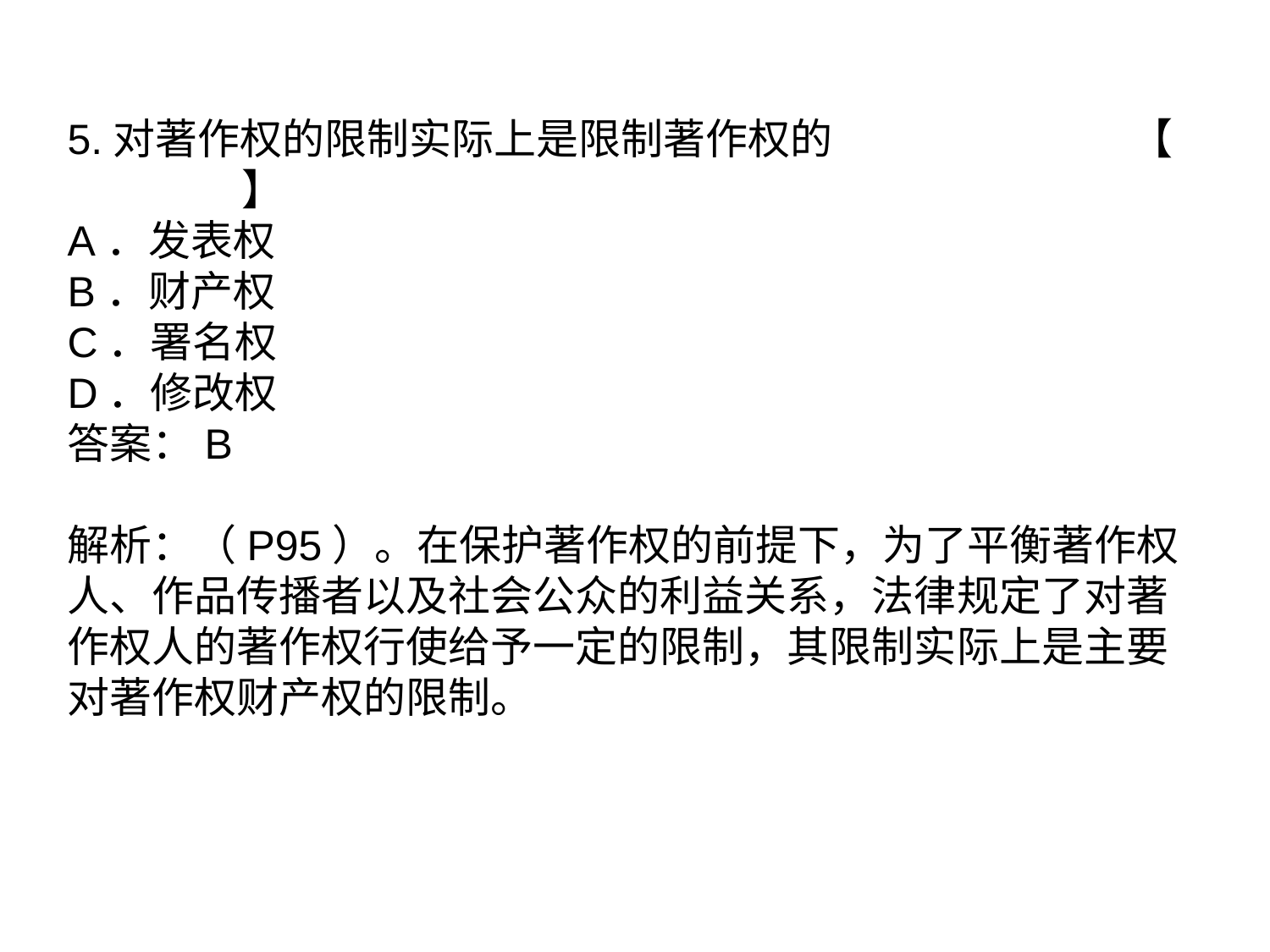

5.对著作权的限制实际上是限制著作权的		     【	     】
A．发表权
B．财产权
C．署名权
D．修改权
答案：B

解析：（P95）。在保护著作权的前提下，为了平衡著作权人、作品传播者以及社会公众的利益关系，法律规定了对著作权人的著作权行使给予一定的限制，其限制实际上是主要对著作权财产权的限制。